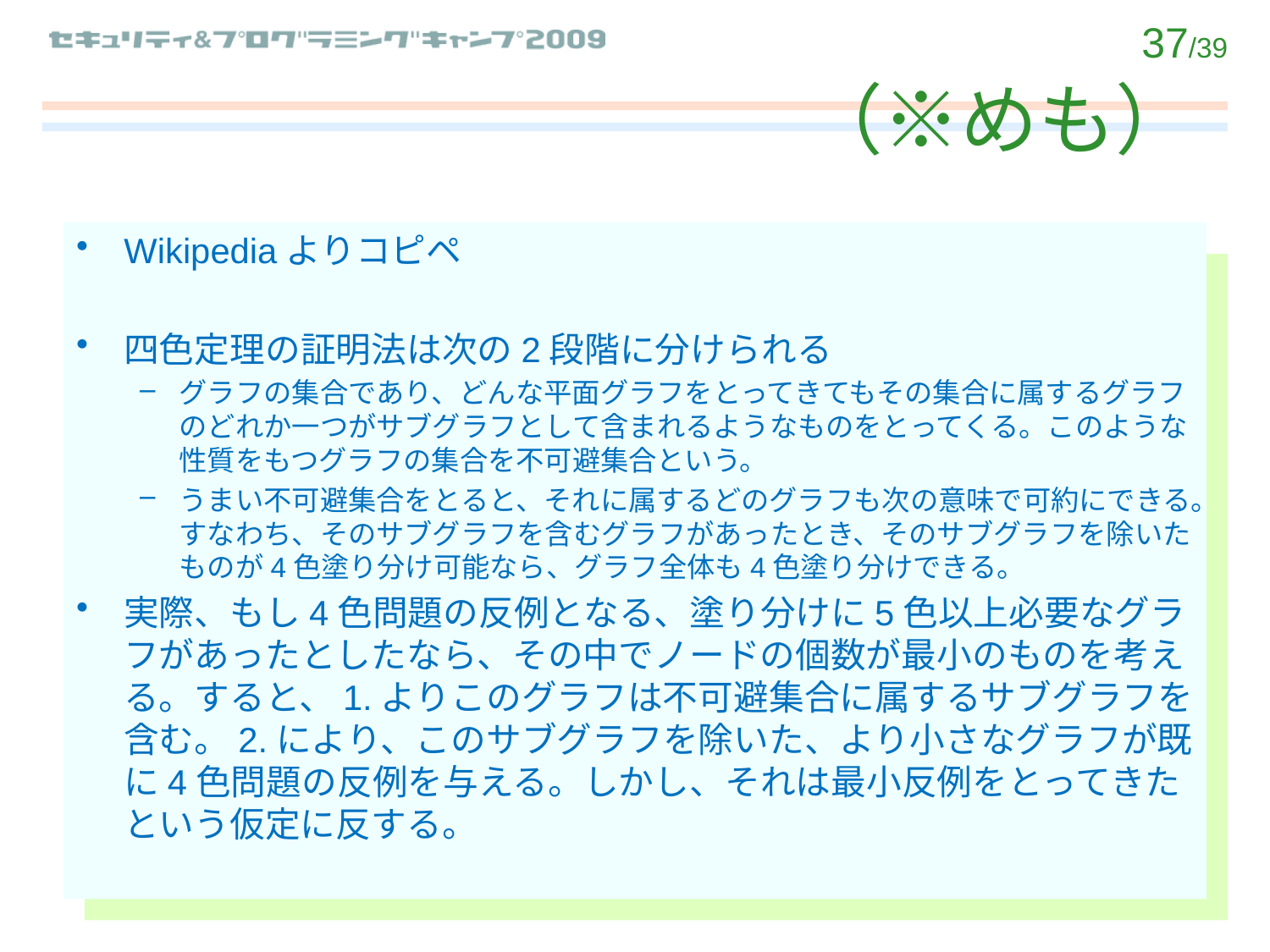

# （※めも）
Wikipediaよりコピペ

四色定理の証明法は次の2段階に分けられる
グラフの集合であり、どんな平面グラフをとってきてもその集合に属するグラフのどれか一つがサブグラフとして含まれるようなものをとってくる。このような性質をもつグラフの集合を不可避集合という。
うまい不可避集合をとると、それに属するどのグラフも次の意味で可約にできる。すなわち、そのサブグラフを含むグラフがあったとき、そのサブグラフを除いたものが4色塗り分け可能なら、グラフ全体も4色塗り分けできる。
実際、もし4色問題の反例となる、塗り分けに5色以上必要なグラフがあったとしたなら、その中でノードの個数が最小のものを考える。すると、1.よりこのグラフは不可避集合に属するサブグラフを含む。2.により、このサブグラフを除いた、より小さなグラフが既に4色問題の反例を与える。しかし、それは最小反例をとってきたという仮定に反する。